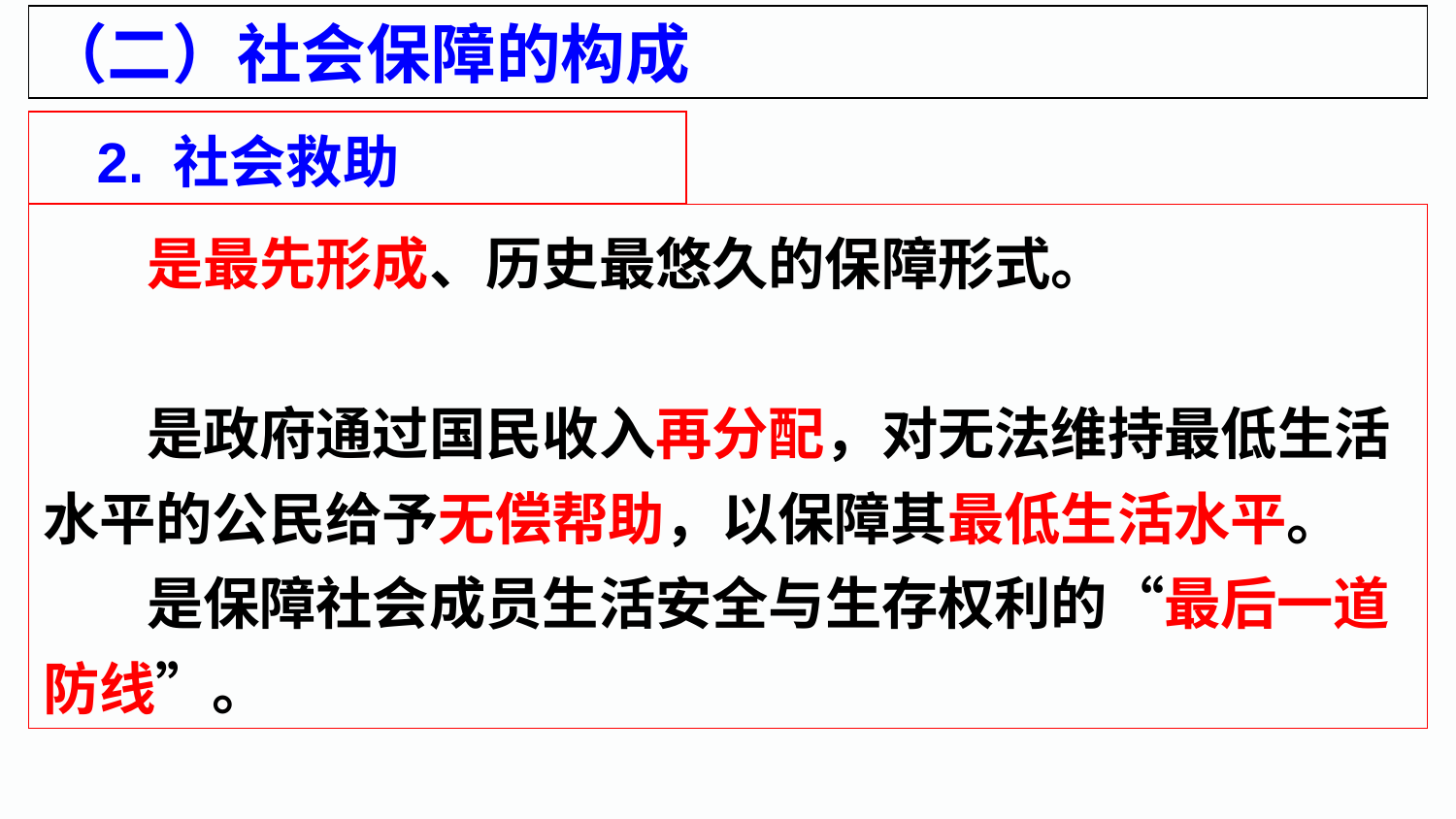

（二）社会保障的构成
   2. 社会救助
       是最先形成、历史最悠久的保障形式。

       是政府通过国民收入再分配，对无法维持最低生活水平的公民给予无偿帮助，以保障其最低生活水平。
       是保障社会成员生活安全与生存权利的“最后一道防线”。